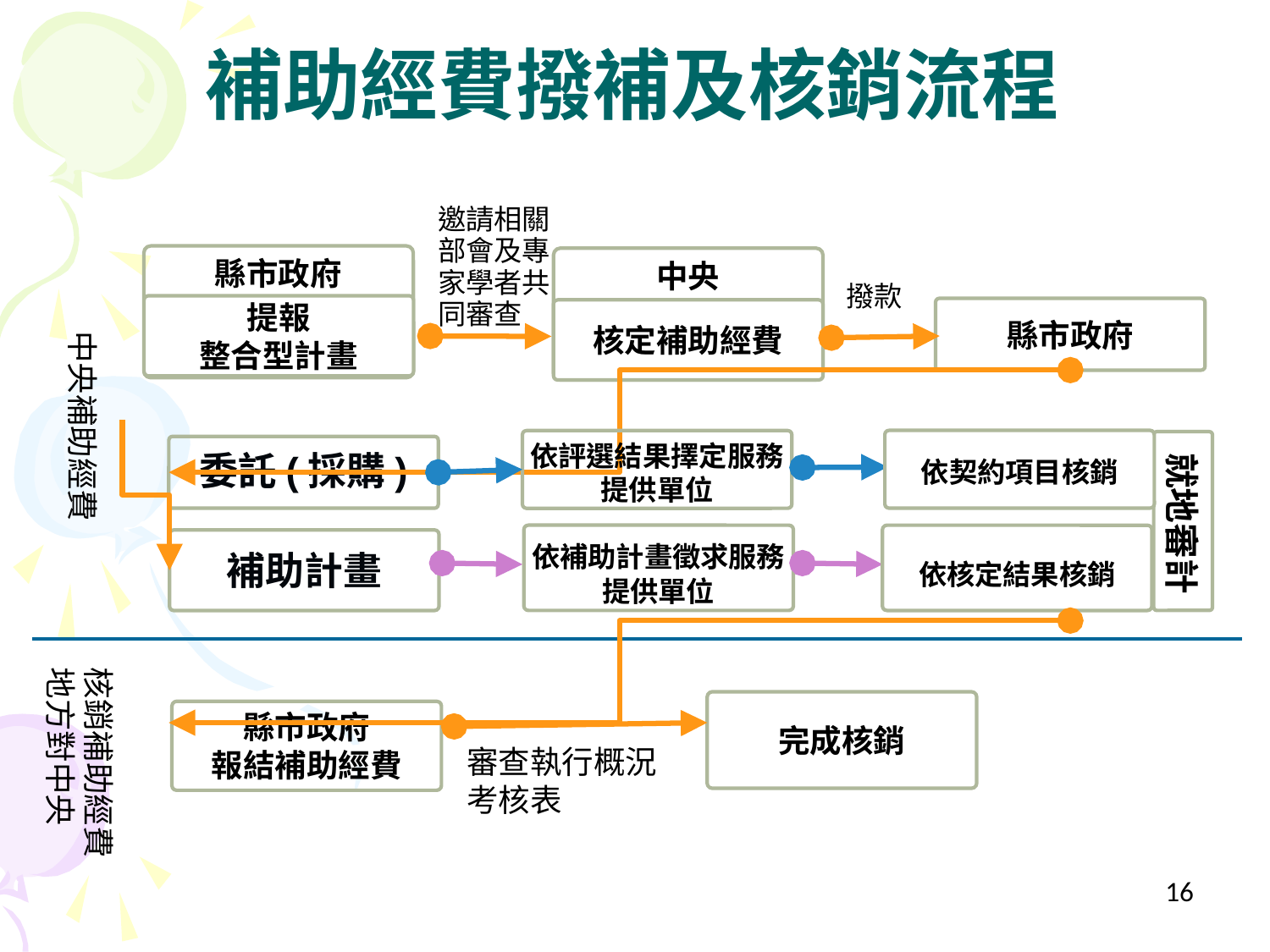

補助經費撥補及核銷流程
邀請相關部會及專家學者共同審查
縣市政府
提報
整合型計畫
中央
核定補助經費
撥款
縣市政府
委託(採購)
補助計畫
中央補助經費
依契約項目核銷
依評選結果擇定服務提供單位
就地審計
依補助計畫徵求服務提供單位
依核定結果核銷
核銷補助經費地方對中央
完成核銷
縣市政府
報結補助經費
審查執行概況考核表
16